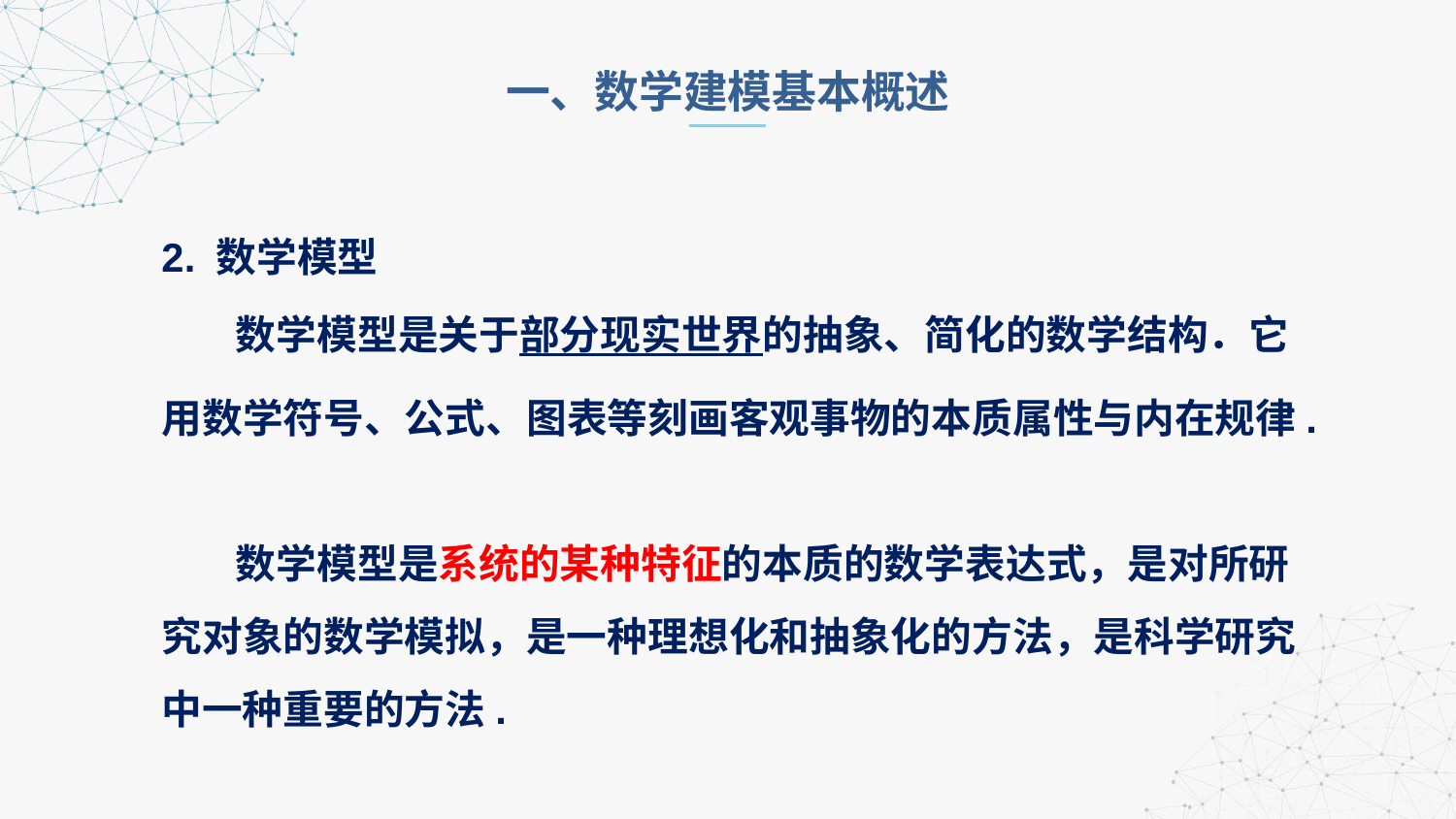

一、数学建模基本概述
2. 数学模型
       数学模型是关于部分现实世界的抽象、简化的数学结构．它用数学符号、公式、图表等刻画客观事物的本质属性与内在规律.
       数学模型是系统的某种特征的本质的数学表达式，是对所研究对象的数学模拟，是一种理想化和抽象化的方法，是科学研究中一种重要的方法.